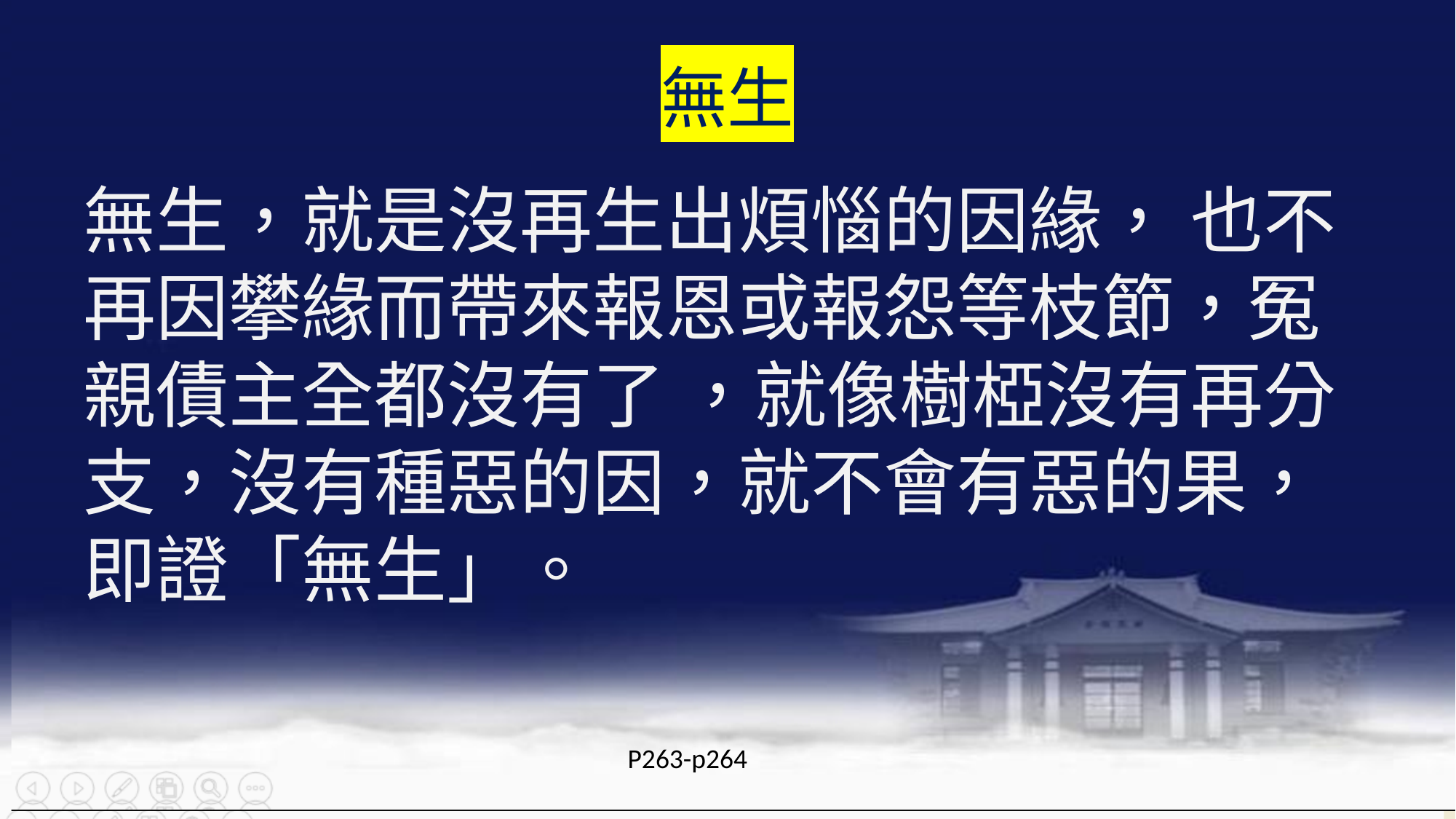

# 無生
無生，就是沒再生出煩惱的因緣， 也不再因攀緣而帶來報恩或報怨等枝節，冤親債主全都沒有了 ，就像樹椏沒有再分支，沒有種惡的因，就不會有惡的果，即證「無生」。
P263-p264